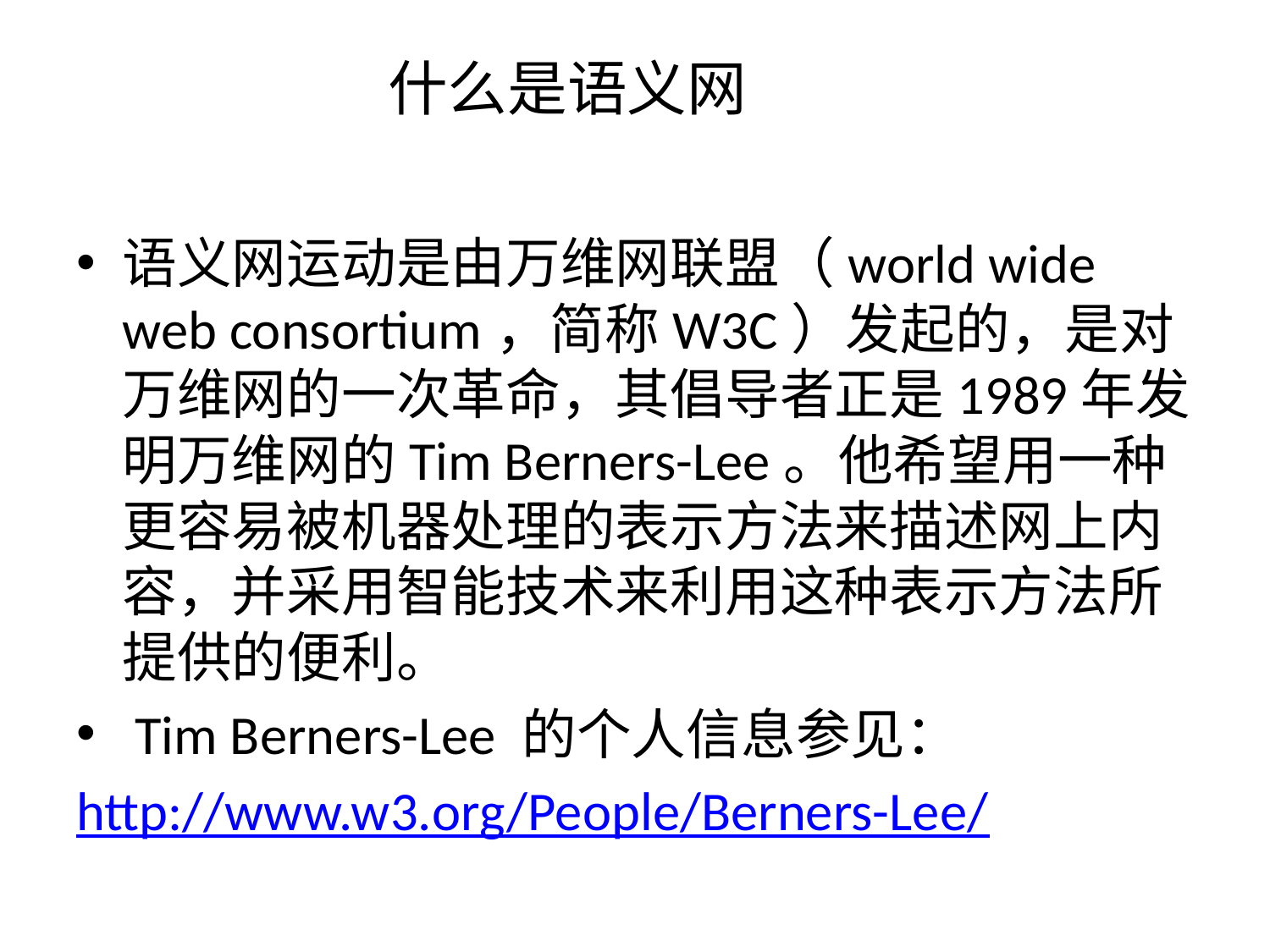

# 什么是语义网
语义网运动是由万维网联盟（world wide web consortium，简称W3C）发起的，是对万维网的一次革命，其倡导者正是1989年发明万维网的Tim Berners-Lee。他希望用一种更容易被机器处理的表示方法来描述网上内容，并采用智能技术来利用这种表示方法所提供的便利。
 Tim Berners-Lee 的个人信息参见：
http://www.w3.org/People/Berners-Lee/